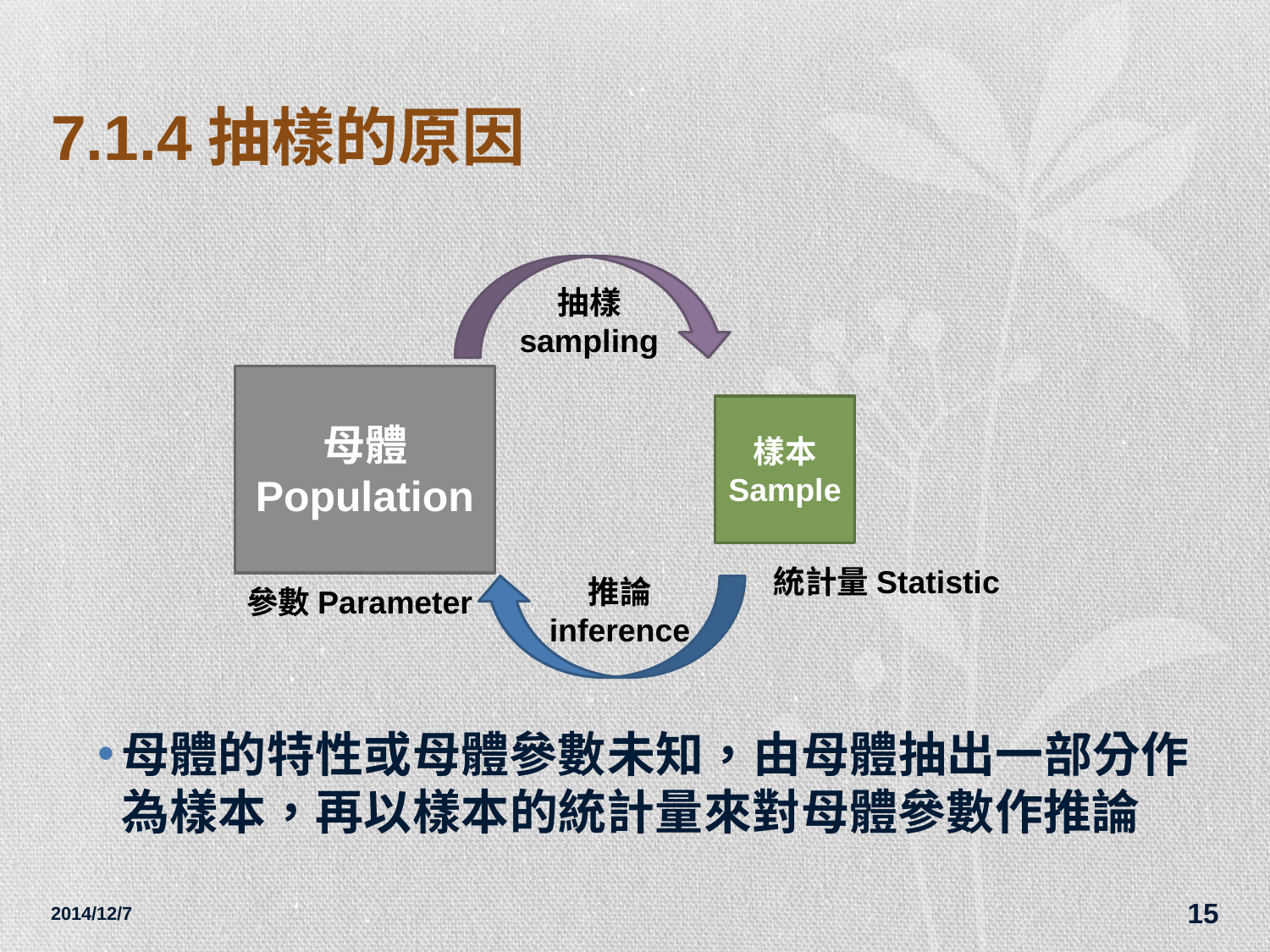

# 7.1.4抽樣的原因

母體的特性或母體參數未知，由母體抽出一部分作為樣本，再以樣本的統計量來對母體參數作推論

抽樣
sampling
母體
Population
樣本
Sample
統計量Statistic
推論
inference
參數Parameter

2014/12/7
15